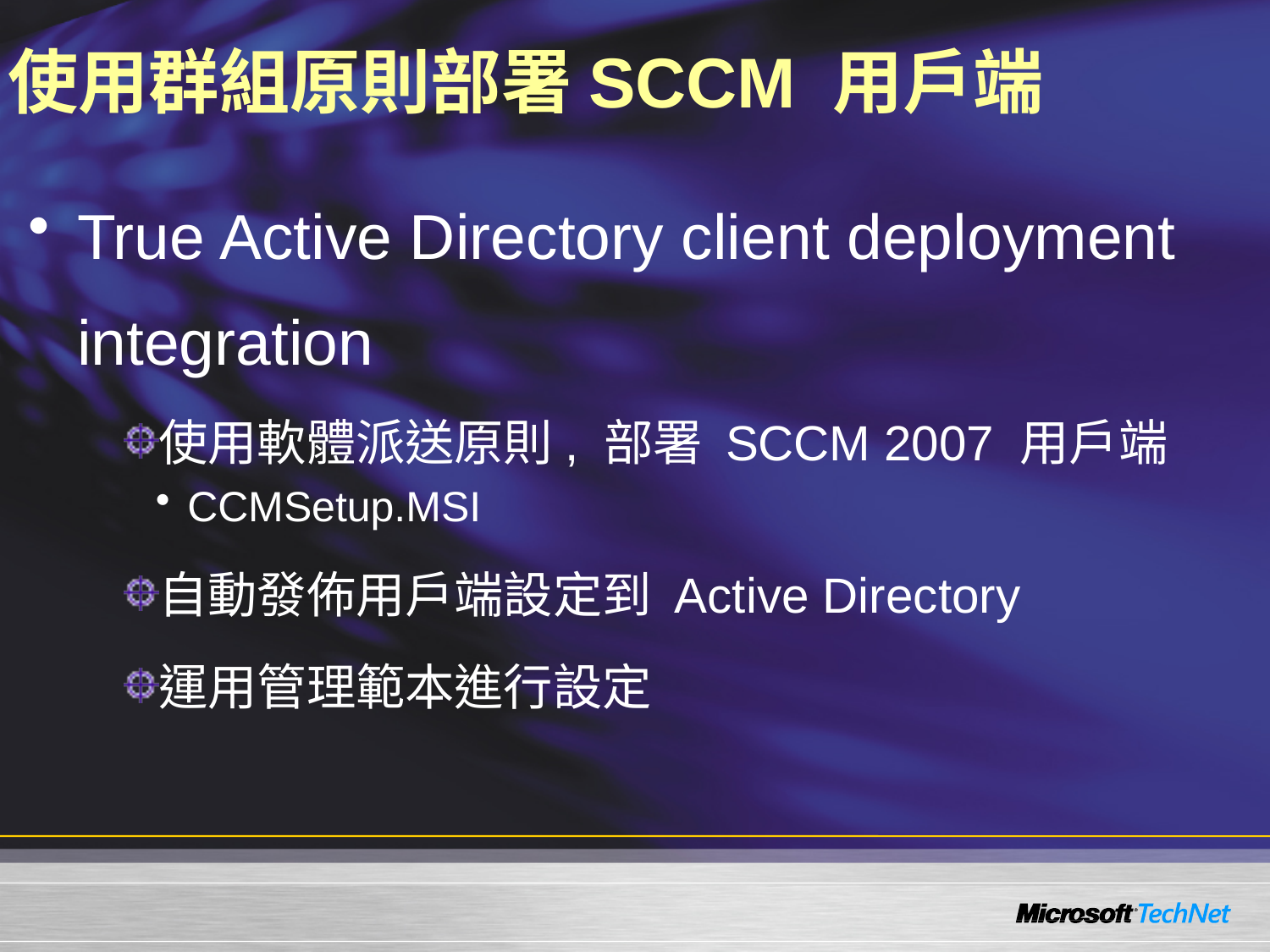

# 使用群組原則部署SCCM 用戶端
True Active Directory client deployment integration
使用軟體派送原則, 部署 SCCM 2007 用戶端
CCMSetup.MSI
自動發佈用戶端設定到 Active Directory
運用管理範本進行設定